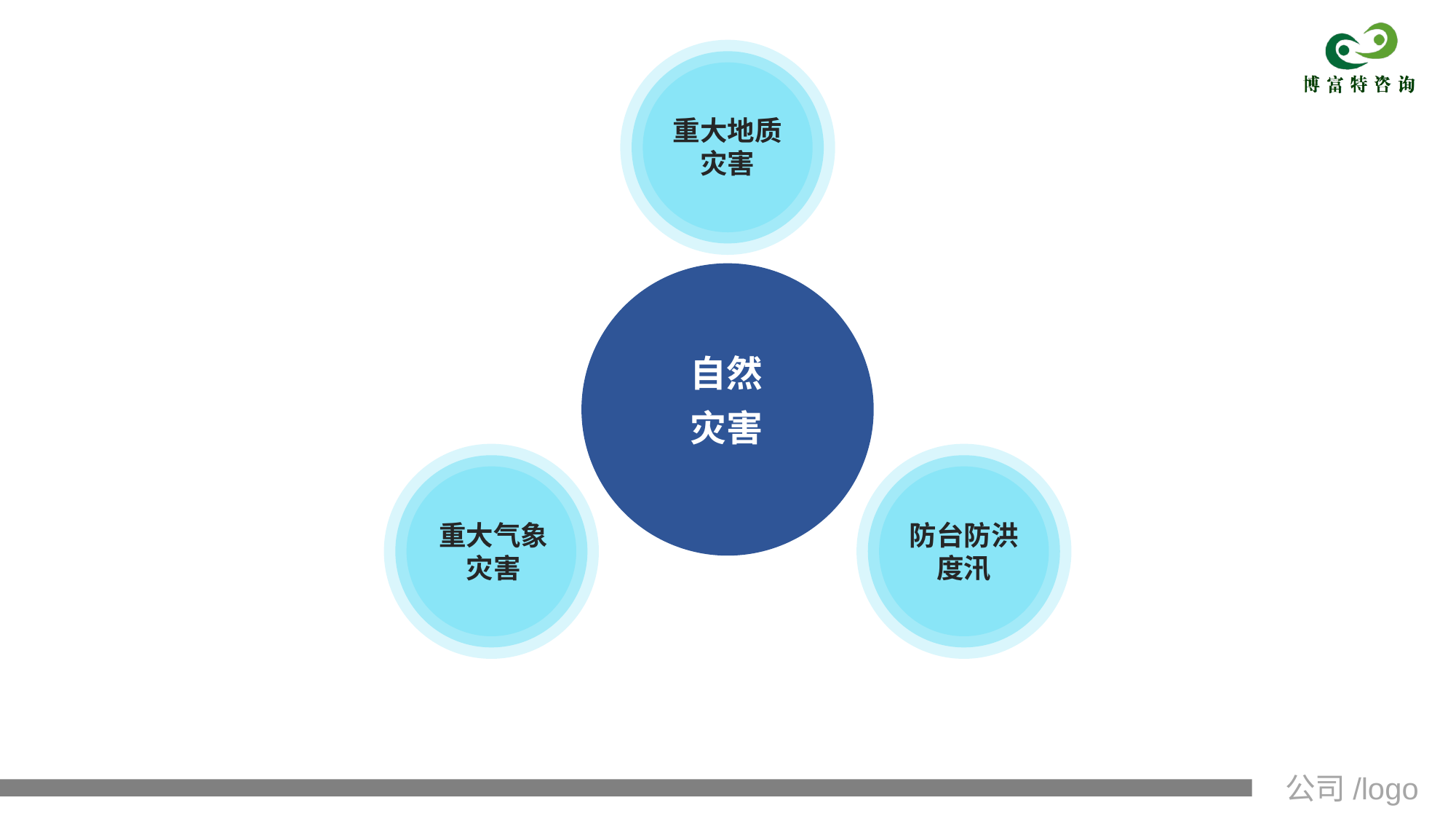

重大地质
灾害

自然
灾害

重大气象
灾害
防台防洪
度汛
公司/logo